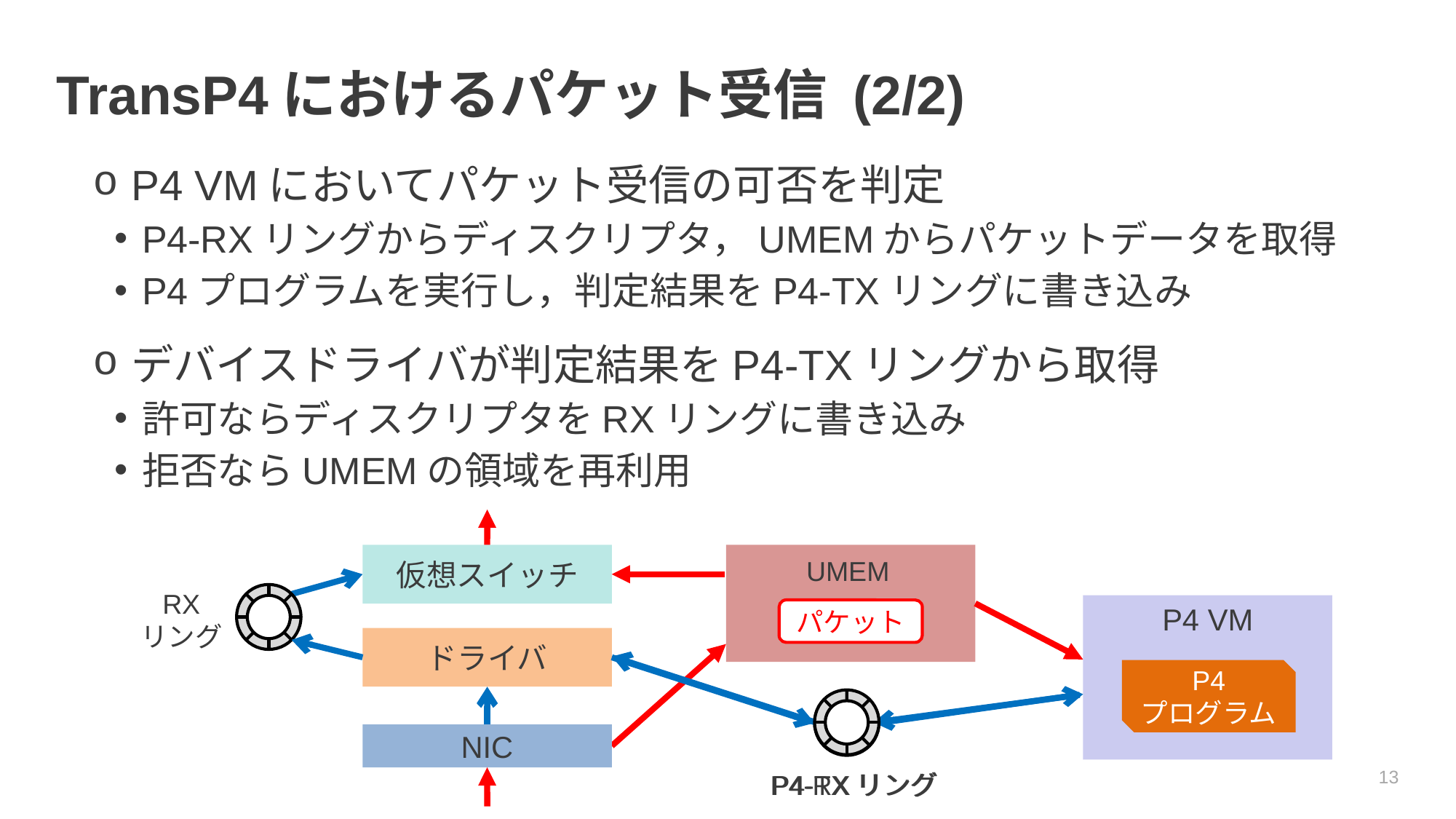

# TransP4におけるパケット受信 (2/2)
P4 VMにおいてパケット受信の可否を判定
P4-RXリングからディスクリプタ，UMEMからパケットデータを取得
P4プログラムを実行し，判定結果をP4-TXリングに書き込み
デバイスドライバが判定結果をP4-TXリングから取得
許可ならディスクリプタをRXリングに書き込み
拒否ならUMEMの領域を再利用
仮想スイッチ

UMEM
RX
リング

P4 VM
P4
プログラム
パケット
ドライバ

NIC
13
 P4-RXリング
 P4-TXリング